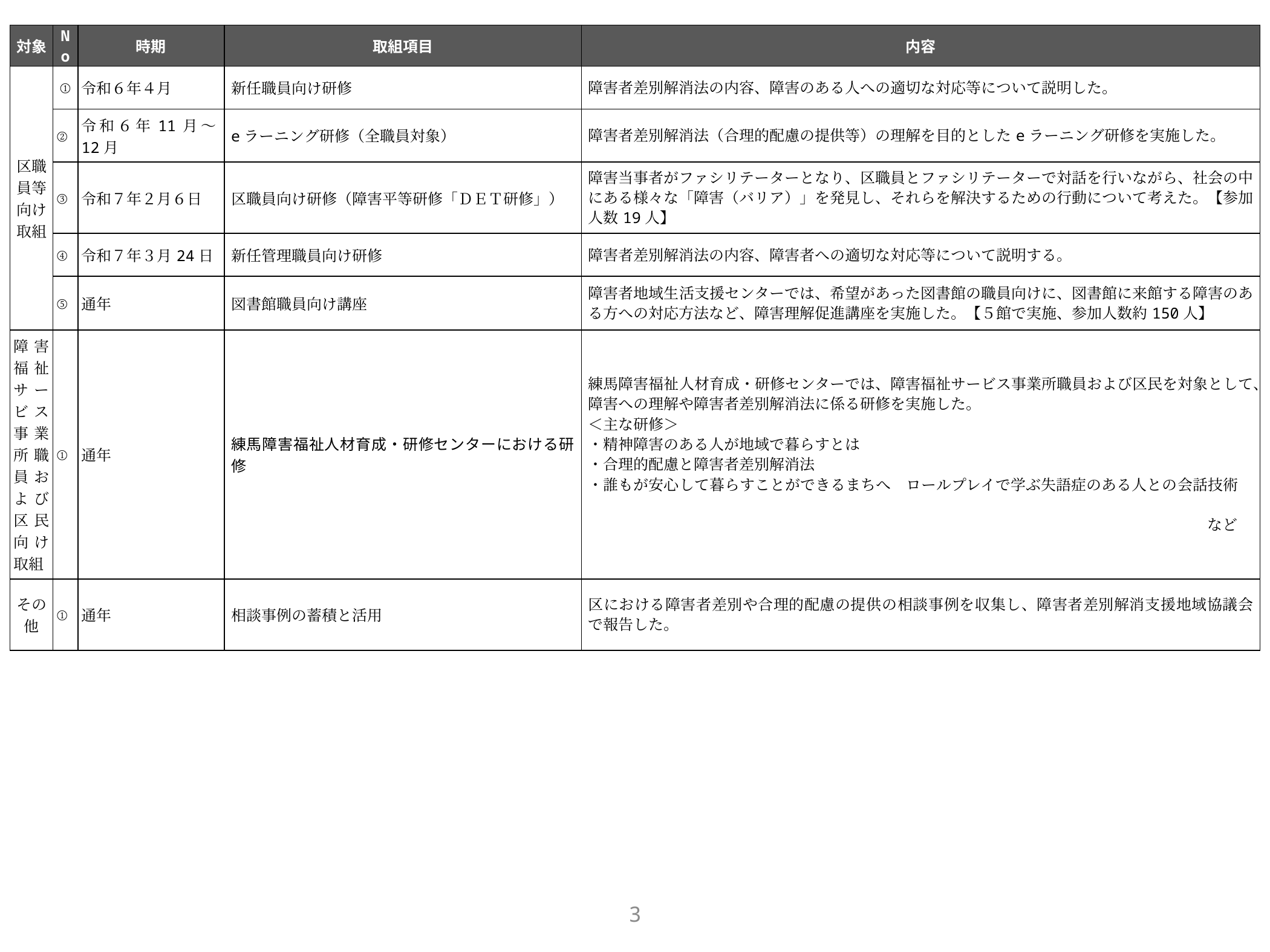

| 対象 | No | 時期 | 取組項目 | 内容 |
| --- | --- | --- | --- | --- |
| 区職員等向け取組 | ① | 令和６年４月 | 新任職員向け研修 | 障害者差別解消法の内容、障害のある人への適切な対応等について説明した。 |
|  | ② | 令和６年11月～12月 | eラーニング研修（全職員対象） | 障害者差別解消法（合理的配慮の提供等）の理解を目的としたeラーニング研修を実施した。 |
|  | ③ | 令和７年２月６日 | 区職員向け研修（障害平等研修「ＤＥＴ研修」） | 障害当事者がファシリテーターとなり、区職員とファシリテーターで対話を行いながら、社会の中にある様々な「障害（バリア）」を発見し、それらを解決するための行動について考えた。【参加人数19人】 |
|  | ④ | 令和７年３月24日 | 新任管理職員向け研修 | 障害者差別解消法の内容、障害者への適切な対応等について説明する。 |
|  | ⑤ | 通年 | 図書館職員向け講座 | 障害者地域生活支援センターでは、希望があった図書館の職員向けに、図書館に来館する障害のある方への対応方法など、障害理解促進講座を実施した。【５館で実施、参加人数約150人】 |
| 障害福祉サービス事業所職員および区民向け取組 | ① | 通年 | 練馬障害福祉人材育成・研修センターにおける研修 | 練馬障害福祉人材育成・研修センターでは、障害福祉サービス事業所職員および区民を対象として、障害への理解や障害者差別解消法に係る研修を実施した。 ＜主な研修＞ ・精神障害のある人が地域で暮らすとは ・合理的配慮と障害者差別解消法 ・誰もが安心して暮らすことができるまちへ　ロールプレイで学ぶ失語症のある人との会話技術　　 　　　　　　　　　　　　　　　　　　　　　　　　　　　　　　　　　　　　　　　　　など |
| その他 | ① | 通年 | 相談事例の蓄積と活用 | 区における障害者差別や合理的配慮の提供の相談事例を収集し、障害者差別解消支援地域協議会で報告した。 |
3